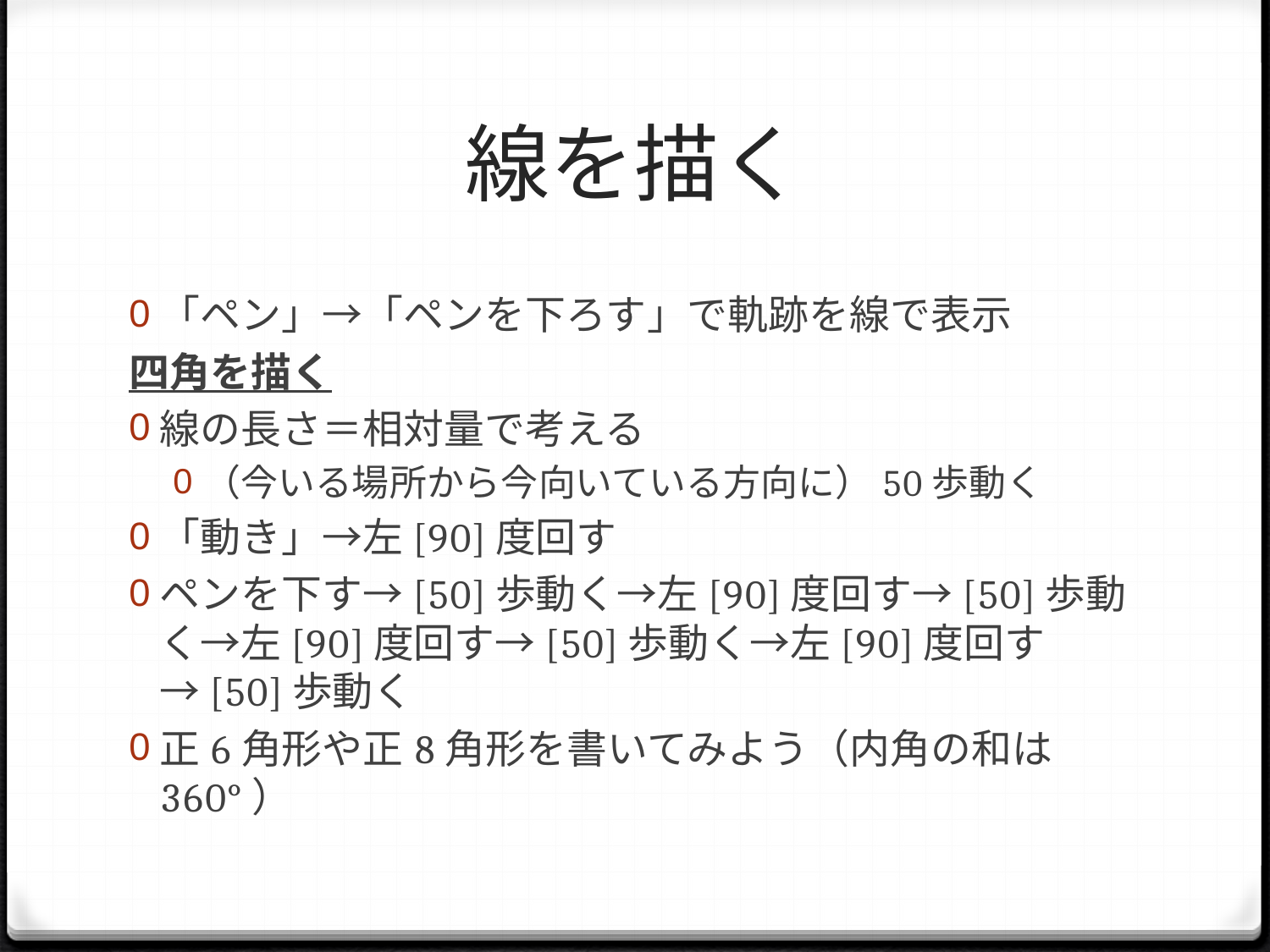

# 線を描く
「ペン」→「ペンを下ろす」で軌跡を線で表示
四角を描く
線の長さ＝相対量で考える
（今いる場所から今向いている方向に）50歩動く
「動き」→左[90]度回す
ペンを下す→[50]歩動く→左[90]度回す→[50]歩動く→左[90]度回す→[50]歩動く→左[90]度回す→[50]歩動く
正6角形や正8角形を書いてみよう（内角の和は360°）